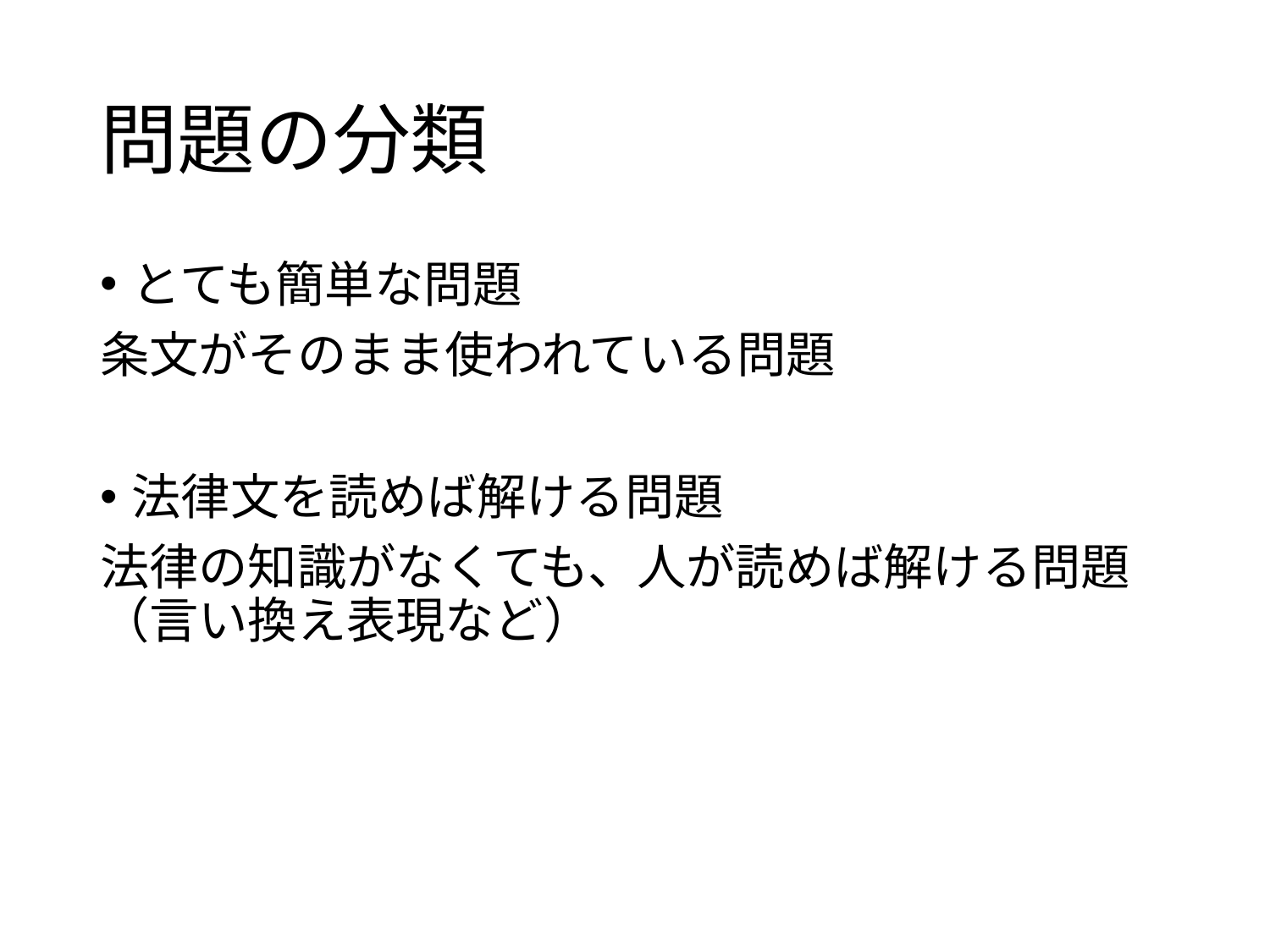

# 問題の分類
とても簡単な問題
条文がそのまま使われている問題

法律文を読めば解ける問題
法律の知識がなくても、人が読めば解ける問題（言い換え表現など）